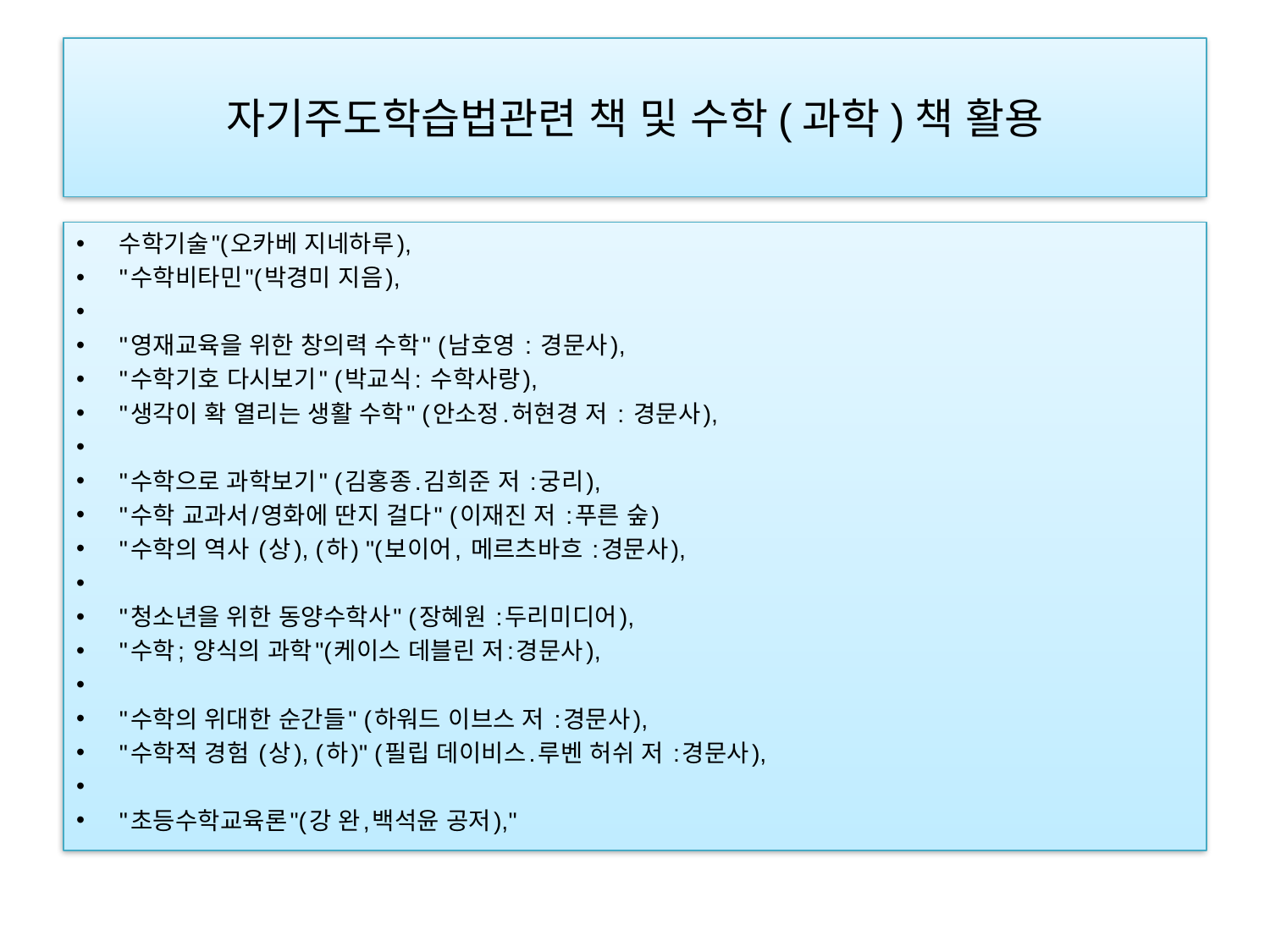

# 자기주도학습법관련 책 및 수학(과학)책 활용
수학기술"(오카베 지네하루),
"수학비타민"(박경미 지음),

"영재교육을 위한 창의력 수학" (남호영 : 경문사),
"수학기호 다시보기" (박교식: 수학사랑),
"생각이 확 열리는 생활 수학" (안소정.허현경 저 : 경문사),

"수학으로 과학보기" (김홍종.김희준 저 :궁리),
"수학 교과서/영화에 딴지 걸다" (이재진 저 :푸른 숲)
"수학의 역사 (상), (하) "(보이어, 메르츠바흐 :경문사),

"청소년을 위한 동양수학사" (장혜원 :두리미디어),
"수학; 양식의 과학"(케이스 데블린 저:경문사),

"수학의 위대한 순간들" (하워드 이브스 저 :경문사),
"수학적 경험 (상), (하)" (필립 데이비스.루벤 허쉬 저 :경문사),

"초등수학교육론"(강 완,백석윤 공저),"